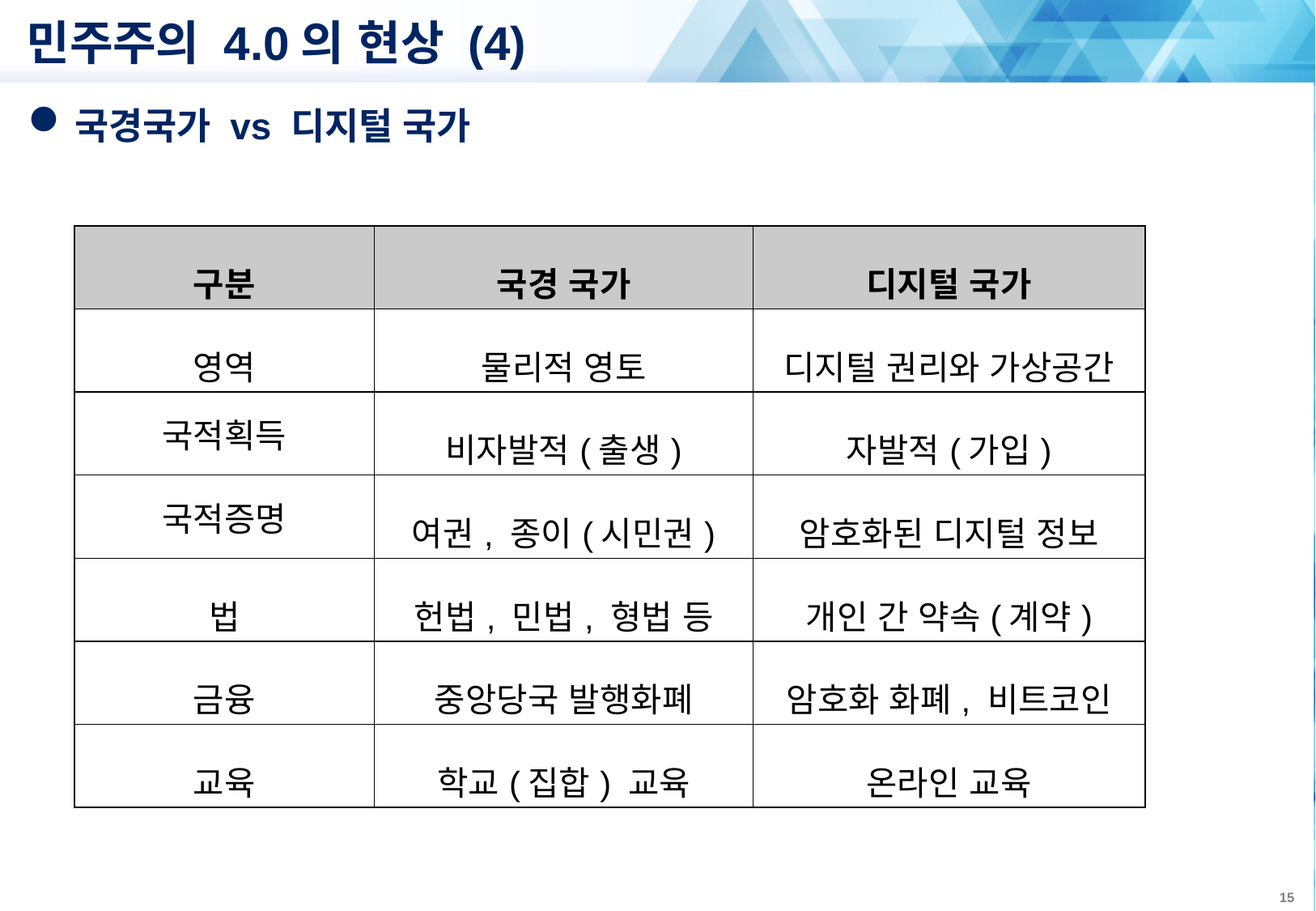

# 민주주의 4.0의 현상 (4)
국경국가 vs 디지털 국가
| 구분 | 국경 국가 | 디지털 국가 |
| --- | --- | --- |
| 영역 | 물리적 영토 | 디지털 권리와 가상공간 |
| 국적획득 | 비자발적(출생) | 자발적(가입) |
| 국적증명 | 여권, 종이(시민권) | 암호화된 디지털 정보 |
| 법 | 헌법, 민법, 형법 등 | 개인 간 약속(계약) |
| 금융 | 중앙당국 발행화폐 | 암호화 화폐, 비트코인 |
| 교육 | 학교(집합) 교육 | 온라인 교육 |